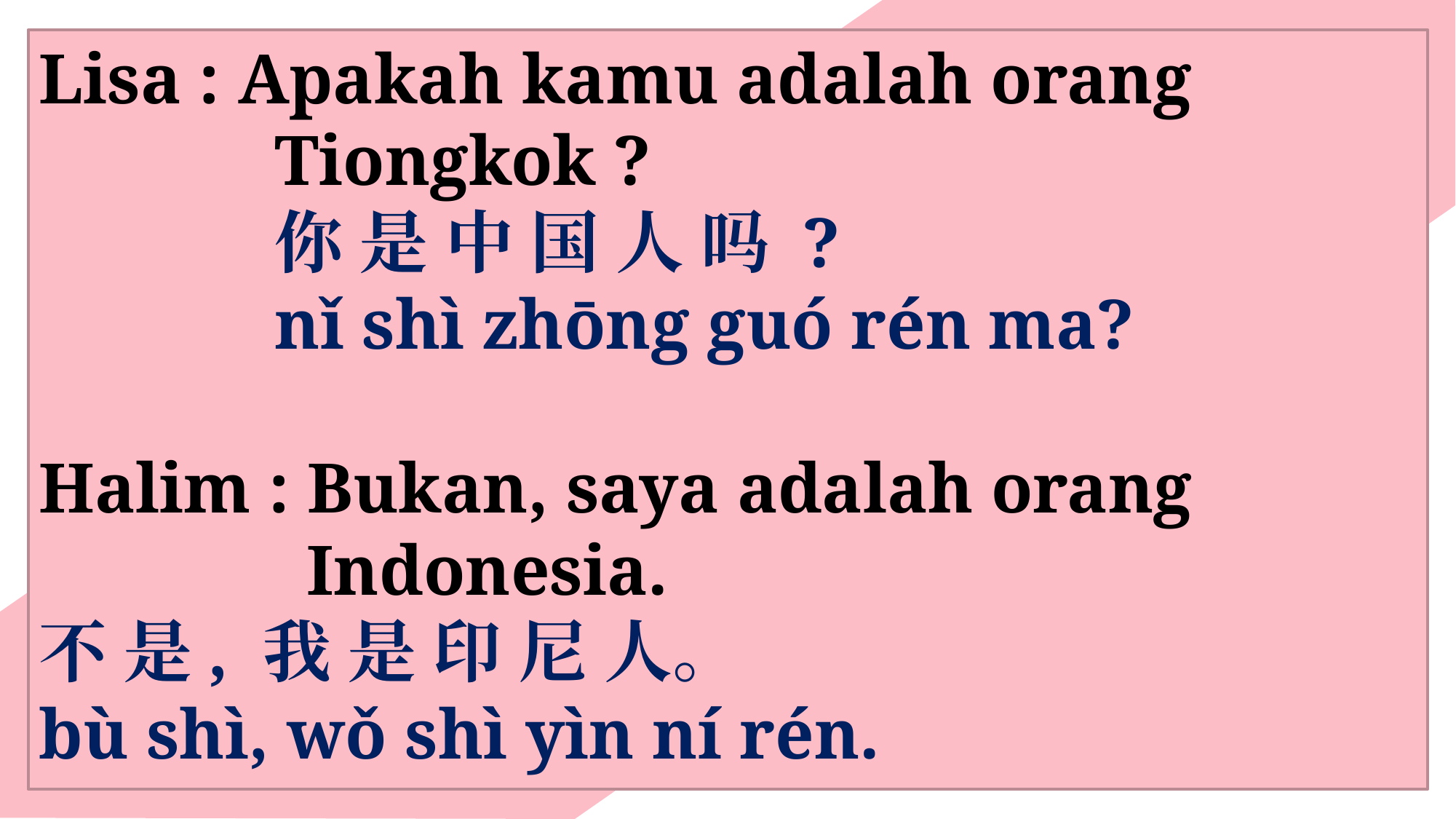

Lisa : Apakah kamu adalah orang Tiongkok ?
你 是 中 国 人 吗 ?
nǐ shì zhōng guó rén ma?

Halim : Bukan, saya adalah orang Indonesia.
不 是, 我 是 印 尼 人。
bù shì, wǒ shì yìn ní rén.